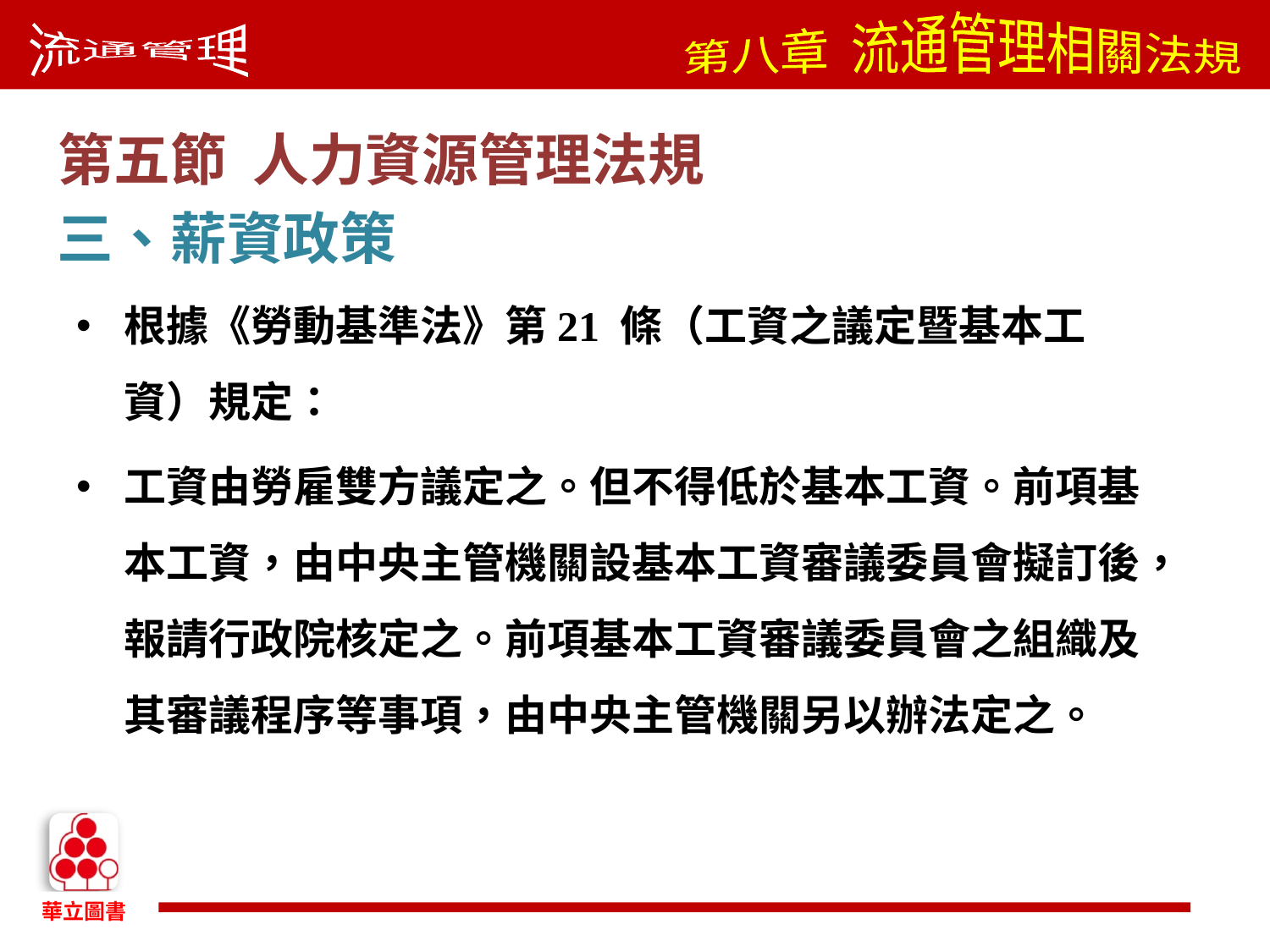

第五節  人力資源管理法規
三、薪資政策
根據《勞動基準法》第21 條（工資之議定暨基本工資）規定：
工資由勞雇雙方議定之。但不得低於基本工資。前項基本工資，由中央主管機關設基本工資審議委員會擬訂後，報請行政院核定之。前項基本工資審議委員會之組織及其審議程序等事項，由中央主管機關另以辦法定之。